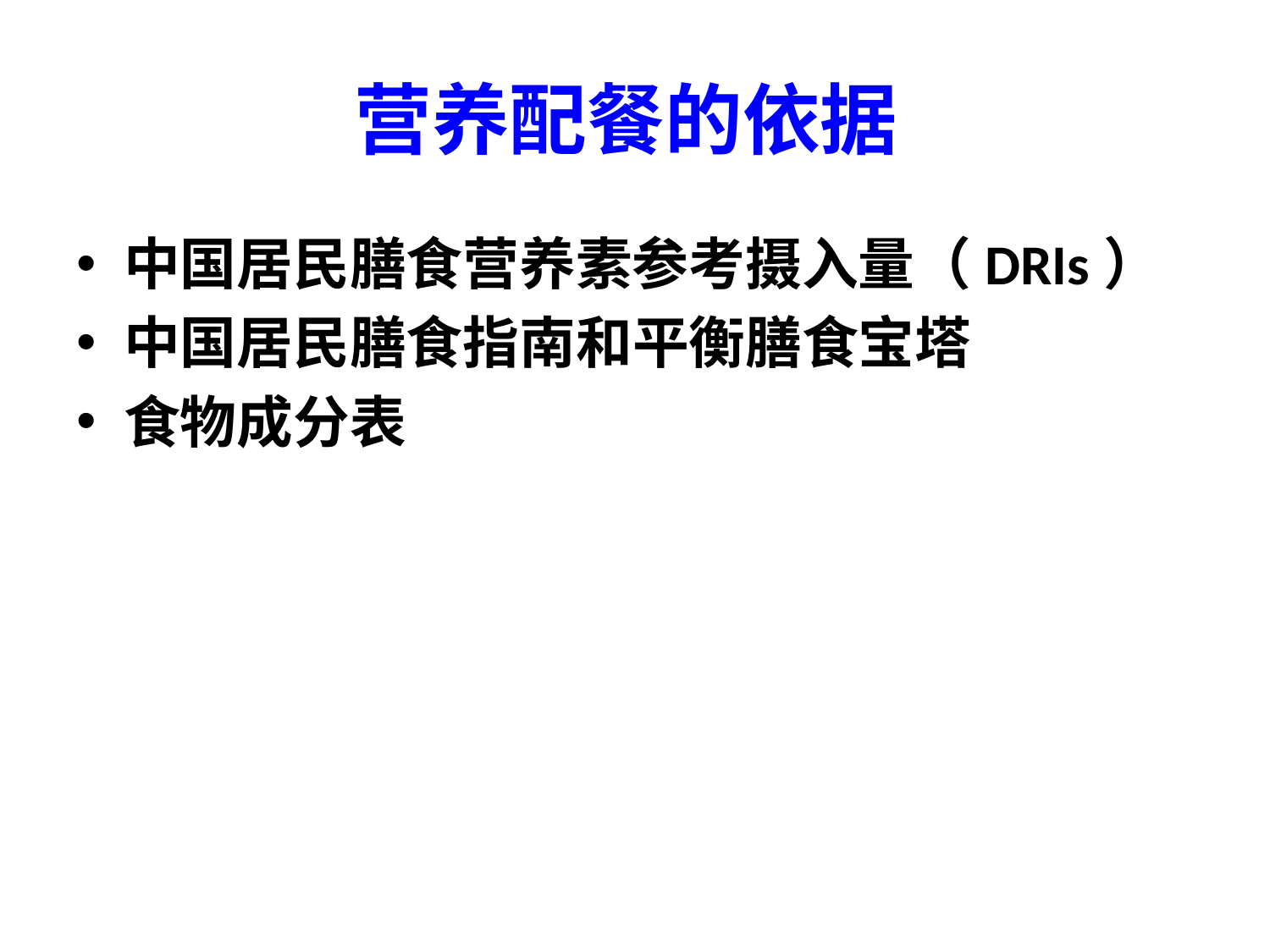

# 营养配餐的依据
中国居民膳食营养素参考摄入量（DRIs）
中国居民膳食指南和平衡膳食宝塔
食物成分表